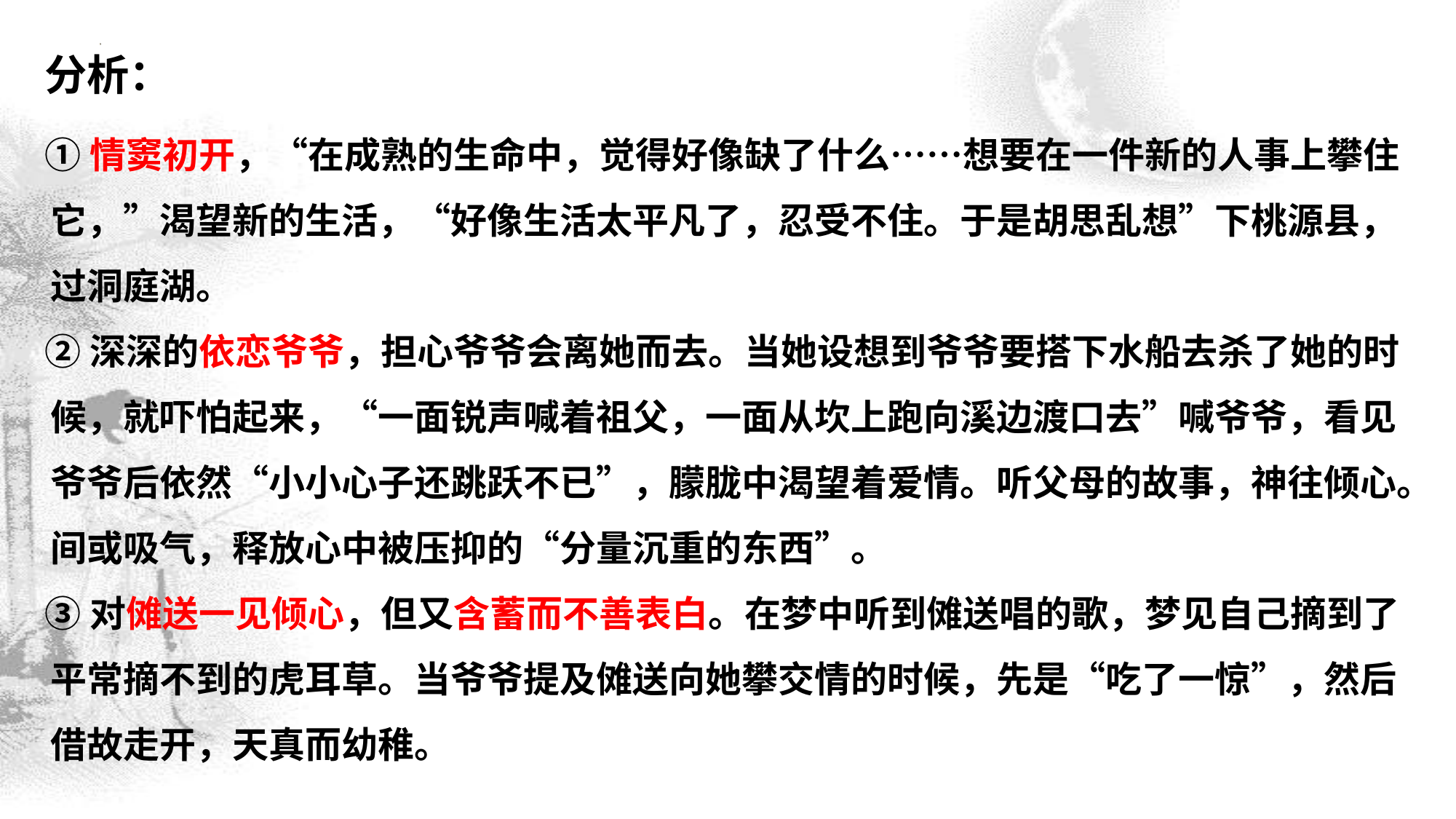

分析：
①情窦初开，“在成熟的生命中，觉得好像缺了什么……想要在一件新的人事上攀住它，”渴望新的生活，“好像生活太平凡了，忍受不住。于是胡思乱想”下桃源县，过洞庭湖。
②深深的依恋爷爷，担心爷爷会离她而去。当她设想到爷爷要搭下水船去杀了她的时候，就吓怕起来，“一面锐声喊着祖父，一面从坎上跑向溪边渡口去”喊爷爷，看见爷爷后依然“小小心子还跳跃不已”，朦胧中渴望着爱情。听父母的故事，神往倾心。间或吸气，释放心中被压抑的“分量沉重的东西”。
③对傩送一见倾心，但又含蓄而不善表白。在梦中听到傩送唱的歌，梦见自己摘到了平常摘不到的虎耳草。当爷爷提及傩送向她攀交情的时候，先是“吃了一惊”，然后借故走开，天真而幼稚。